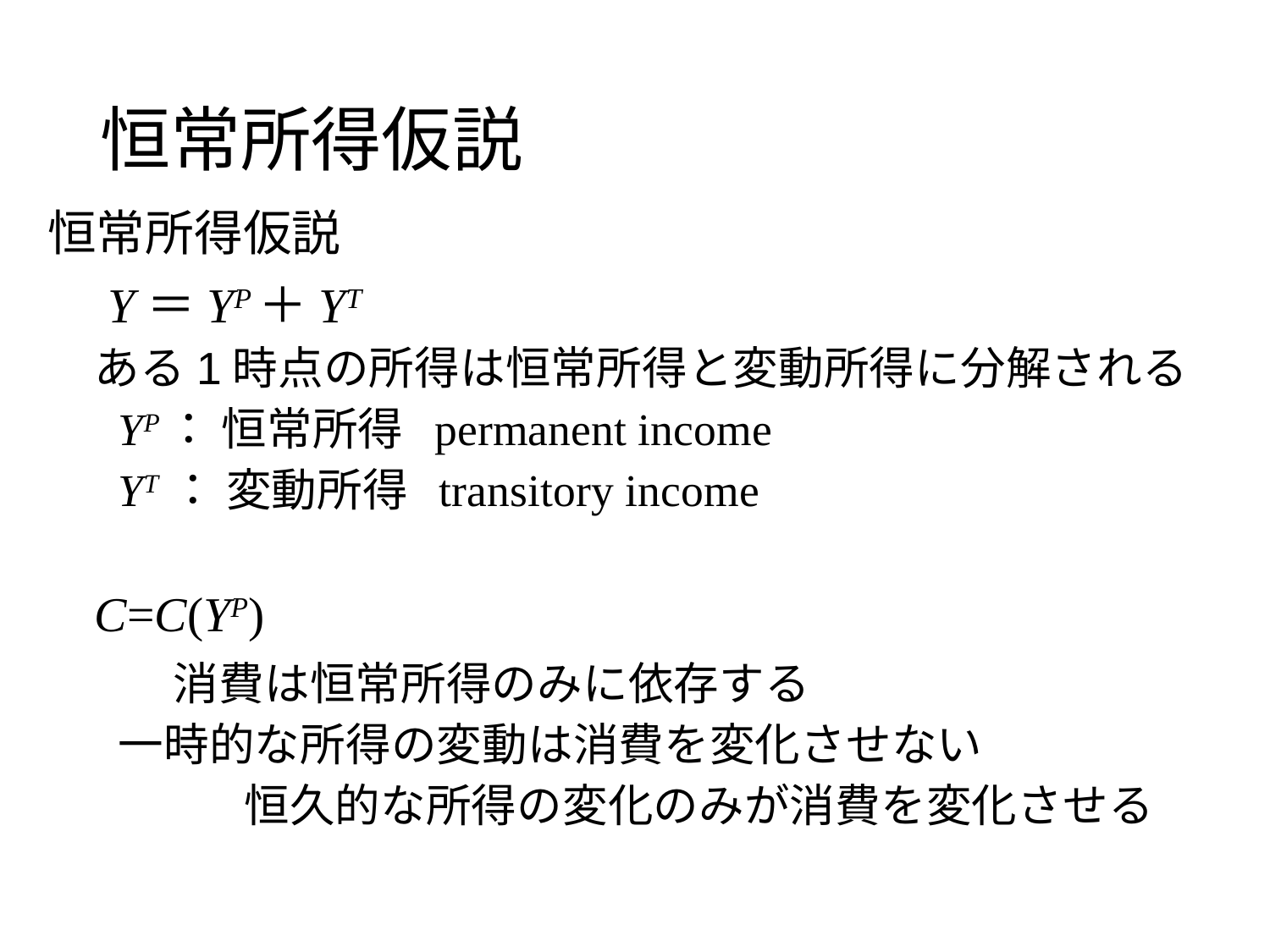

# 恒常所得仮説
恒常所得仮説
　Y＝YP＋YT
ある1時点の所得は恒常所得と変動所得に分解される
			YP： 恒常所得  permanent income
			YT ： 変動所得  transitory income

C=C(YP)
	消費は恒常所得のみに依存する
			一時的な所得の変動は消費を変化させない
　		恒久的な所得の変化のみが消費を変化させる